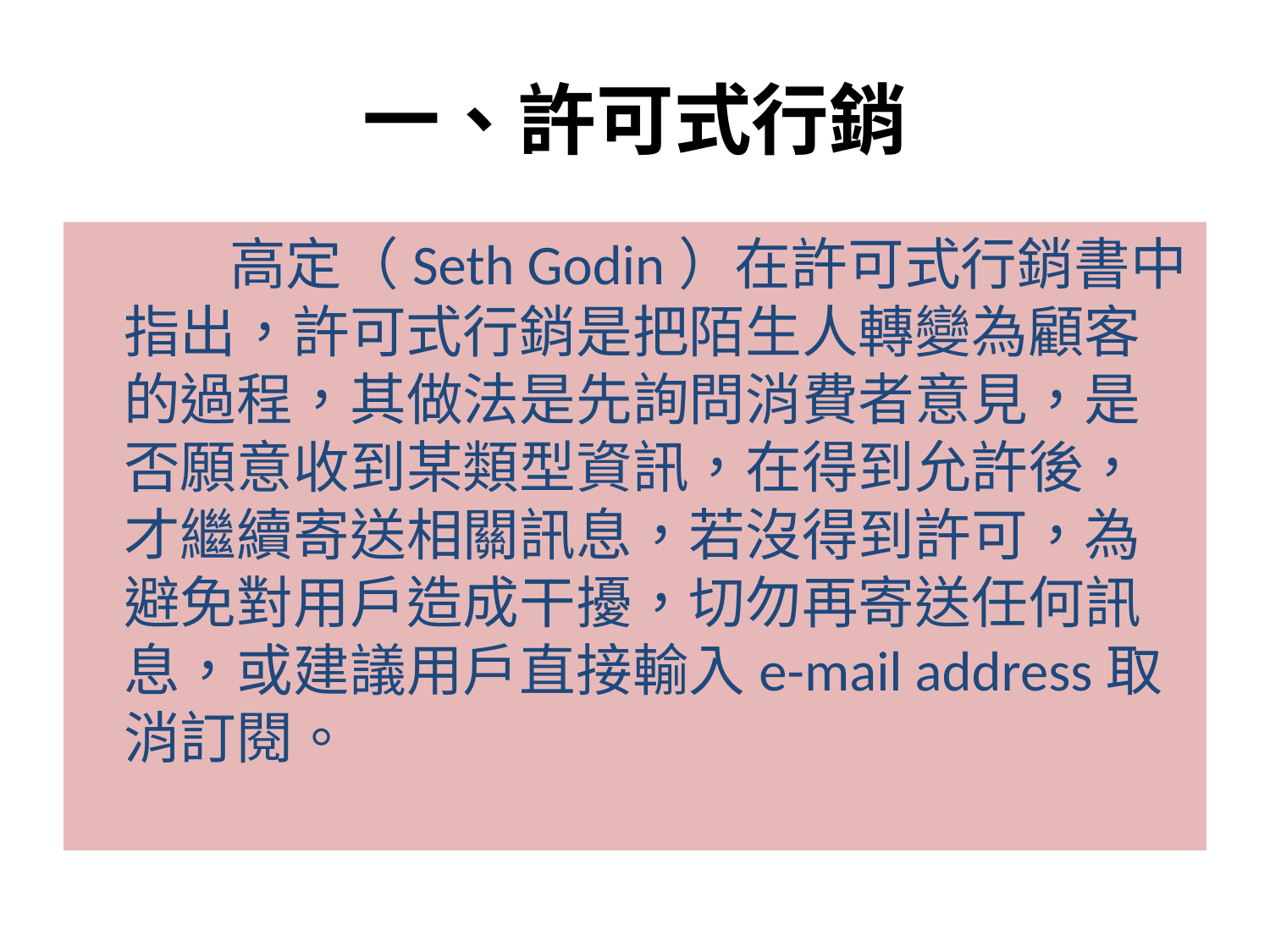

# 一、許可式行銷
           高定（Seth Godin）在許可式行銷書中指出，許可式行銷是把陌生人轉變為顧客的過程，其做法是先詢問消費者意見，是否願意收到某類型資訊，在得到允許後，才繼續寄送相關訊息，若沒得到許可，為避免對用戶造成干擾，切勿再寄送任何訊息，或建議用戶直接輸入e-mail address取消訂閱。